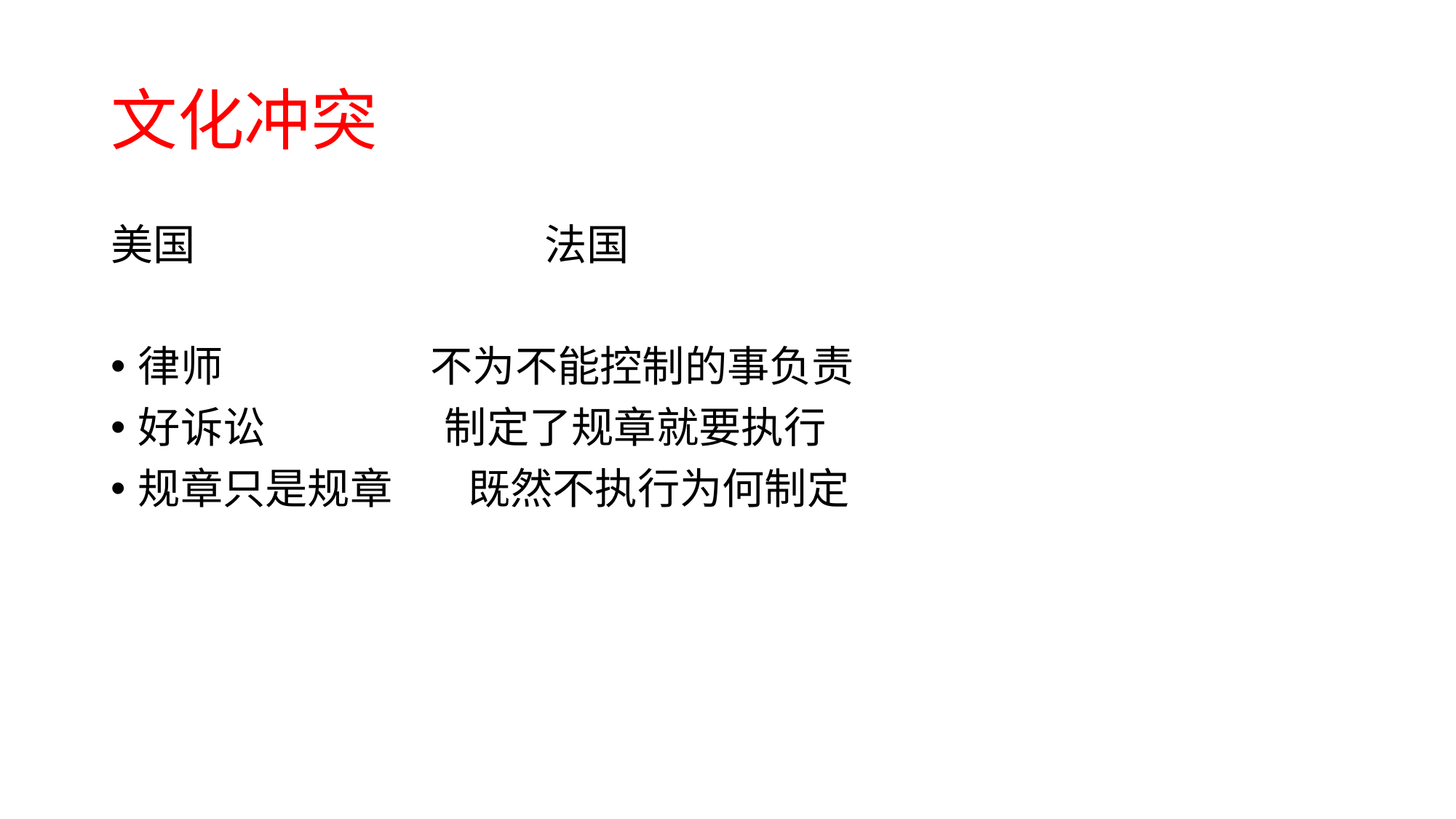

# 文化冲突
美国                                     法国

律师                      不为不能控制的事负责
好诉讼                   制定了规章就要执行
规章只是规章        既然不执行为何制定